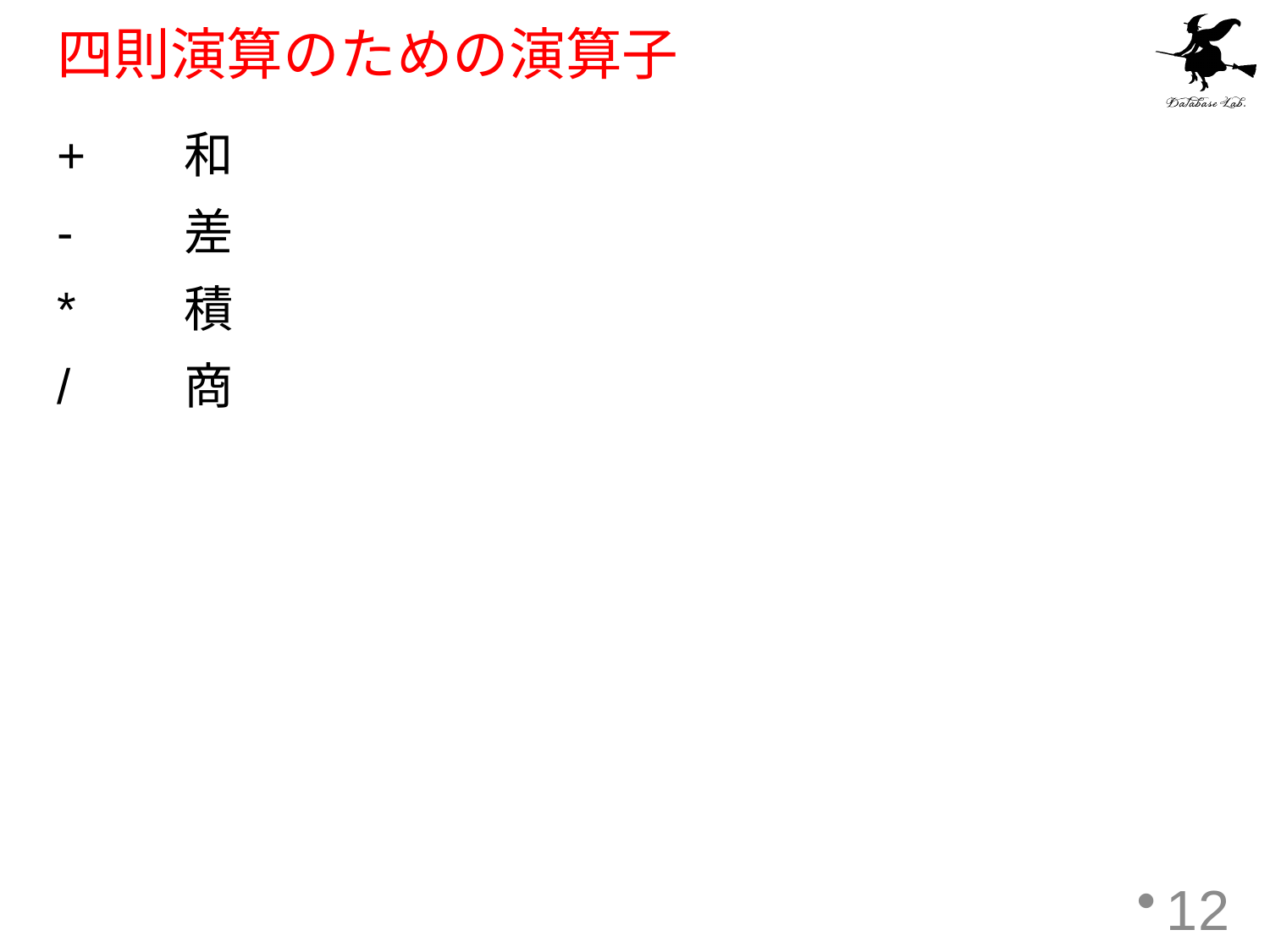

# 四則演算のための演算子
+	和
- 	差
* 	積
/ 	商

12